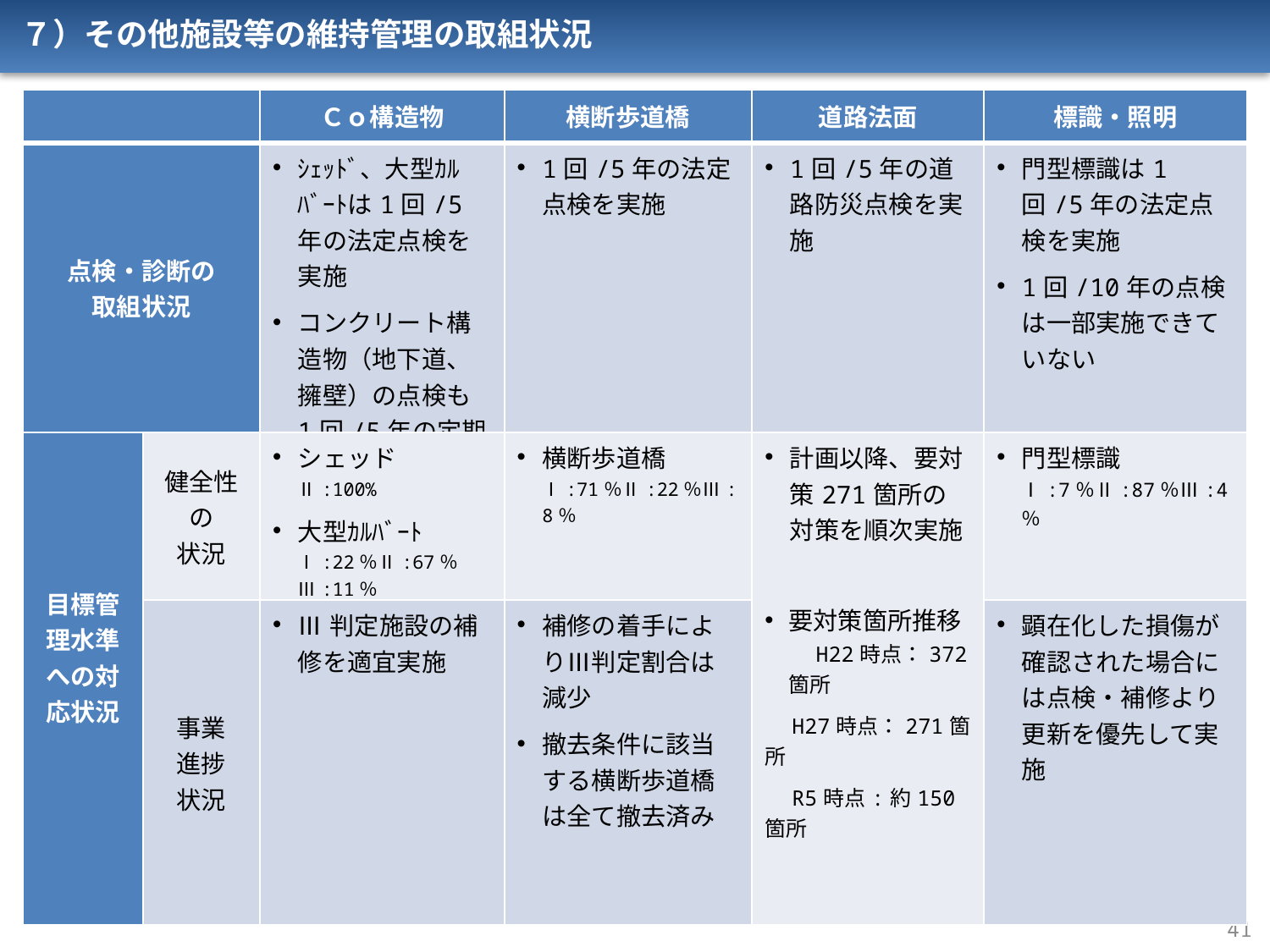

７）その他施設等の維持管理の取組状況
|  |  | Ｃｏ構造物 | 横断歩道橋 | 道路法面 | 標識・照明 |
| --- | --- | --- | --- | --- | --- |
| 点検・診断の 取組状況 |  | ｼｪｯﾄﾞ、大型ｶﾙﾊﾞｰﾄは1回/5年の法定点検を実施 コンクリート構造物（地下道、擁壁）の点検も1回/5年の定期点検を実施 | 1回/5年の法定点検を実施 | 1回/5年の道路防災点検を実施 | 門型標識は1回/5年の法定点検を実施 1回/10年の点検は一部実施できていない |
| 目標管理水準への対応状況 | 健全性 の 状況 | シェッド Ⅱ:100% 大型ｶﾙﾊﾞｰﾄ　Ⅰ:22％Ⅱ:67％Ⅲ:11％ | 横断歩道橋 Ⅰ:71％Ⅱ:22％Ⅲ:8％ | 計画以降、要対策271箇所の対策を順次実施 要対策箇所推移　H22時点：372箇所　 　H27時点：271箇所 　R5時点:約150箇所 | 門型標識 Ⅰ:7％Ⅱ:87％Ⅲ:4％ |
|  | 事業 進捗 状況 | Ⅲ判定施設の補修を適宜実施 | 補修の着手によりⅢ判定割合は減少 撤去条件に該当する横断歩道橋は全て撤去済み |  | 顕在化した損傷が確認された場合には点検・補修より更新を優先して実施 |
41